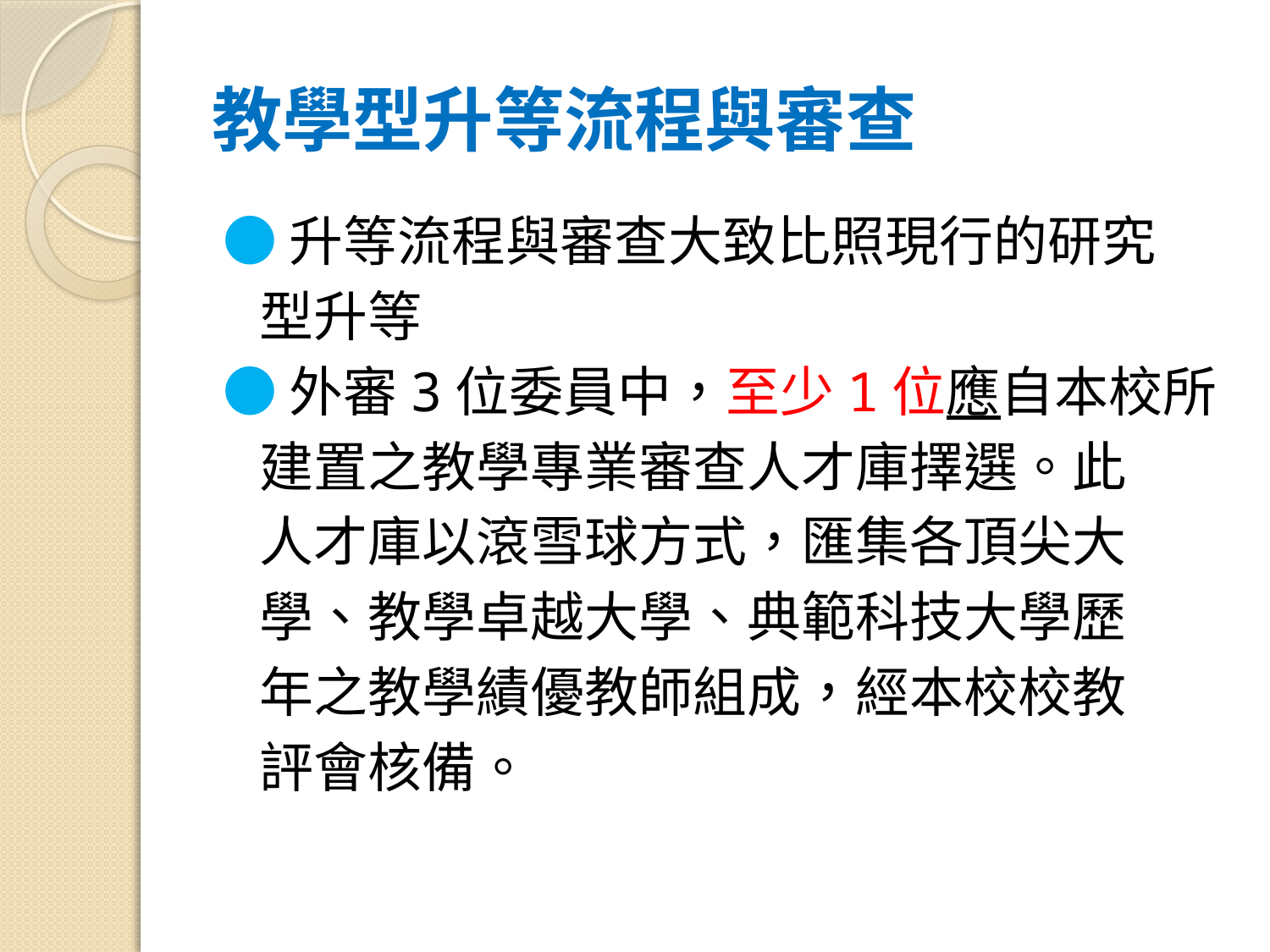

# 教學型升等流程與審查
●升等流程與審查大致比照現行的研究
  型升等
●外審3位委員中，至少1位應自本校所
  建置之教學專業審查人才庫擇選。此
  人才庫以滾雪球方式，匯集各頂尖大
  學、教學卓越大學、典範科技大學歷
  年之教學績優教師組成，經本校校教
  評會核備。